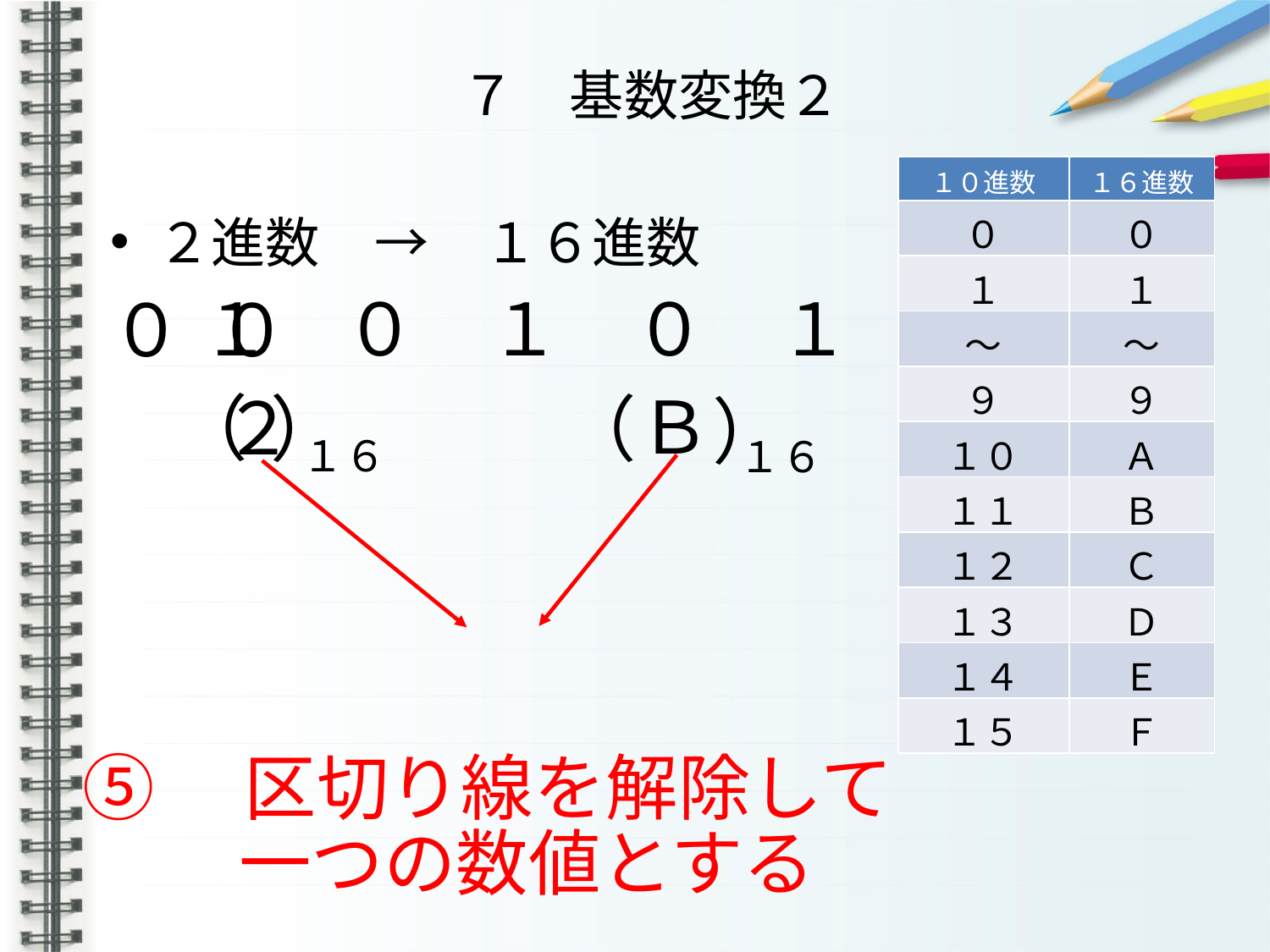

# ７　基数変換２
| １０進数 | １６進数 |
| --- | --- |
| ０ | ０ |
| １ | １ |
| ～ | ～ |
| ９ | ９ |
| １０ | Ａ |
| １１ | Ｂ |
| １２ | Ｃ |
| １３ | Ｄ |
| １４ | Ｅ |
| １５ | Ｆ |
２進数　→　１６進数
１　０　１　０　１　１
０
０
Ｂ
（
２
（
）
）
１６
１６
⑤　区切り線を解除して
一つの数値とする